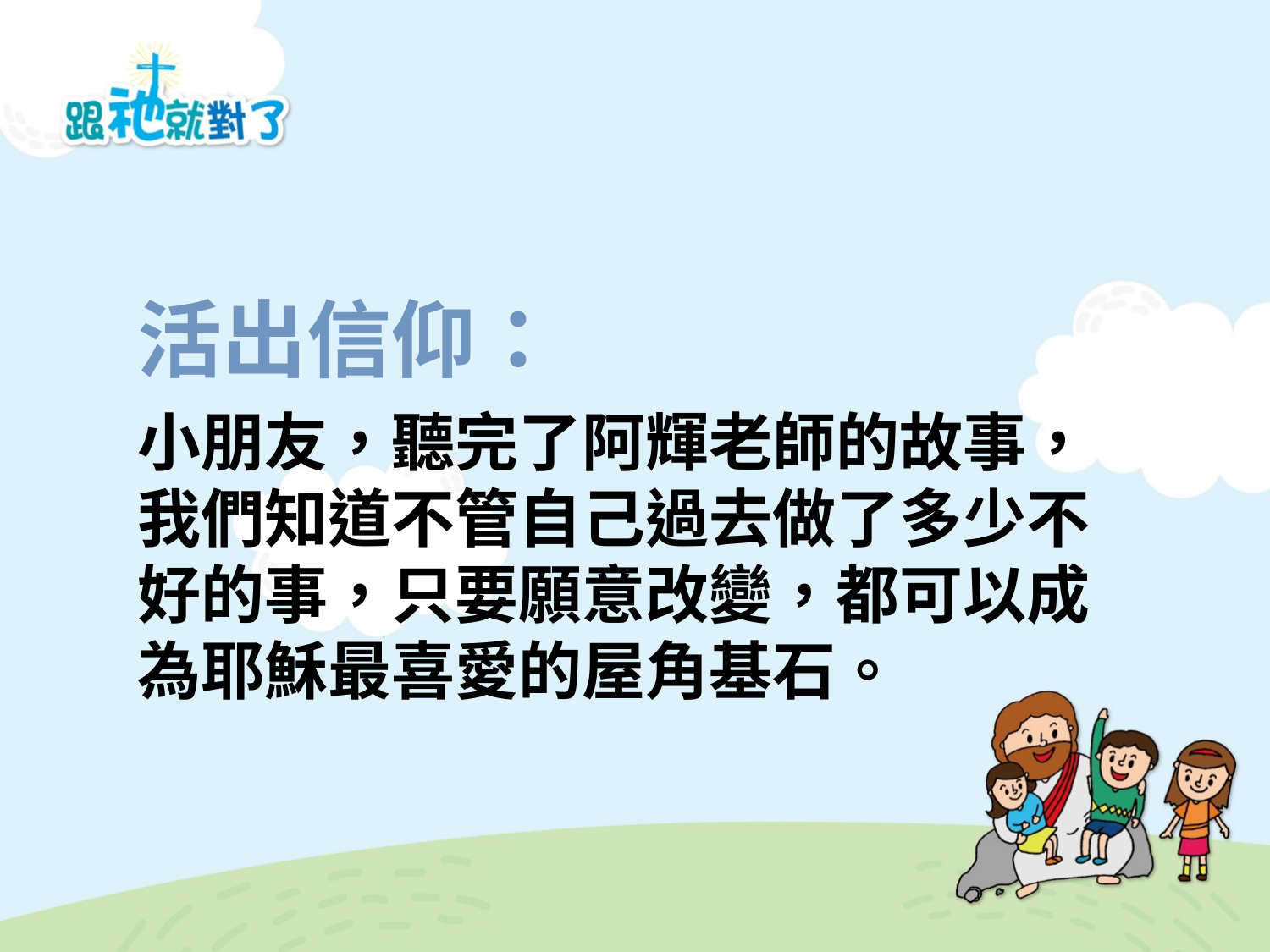

活出信仰：
小朋友，聽完了阿輝老師的故事，我們知道不管自己過去做了多少不好的事，只要願意改變，都可以成為耶穌最喜愛的屋角基石。